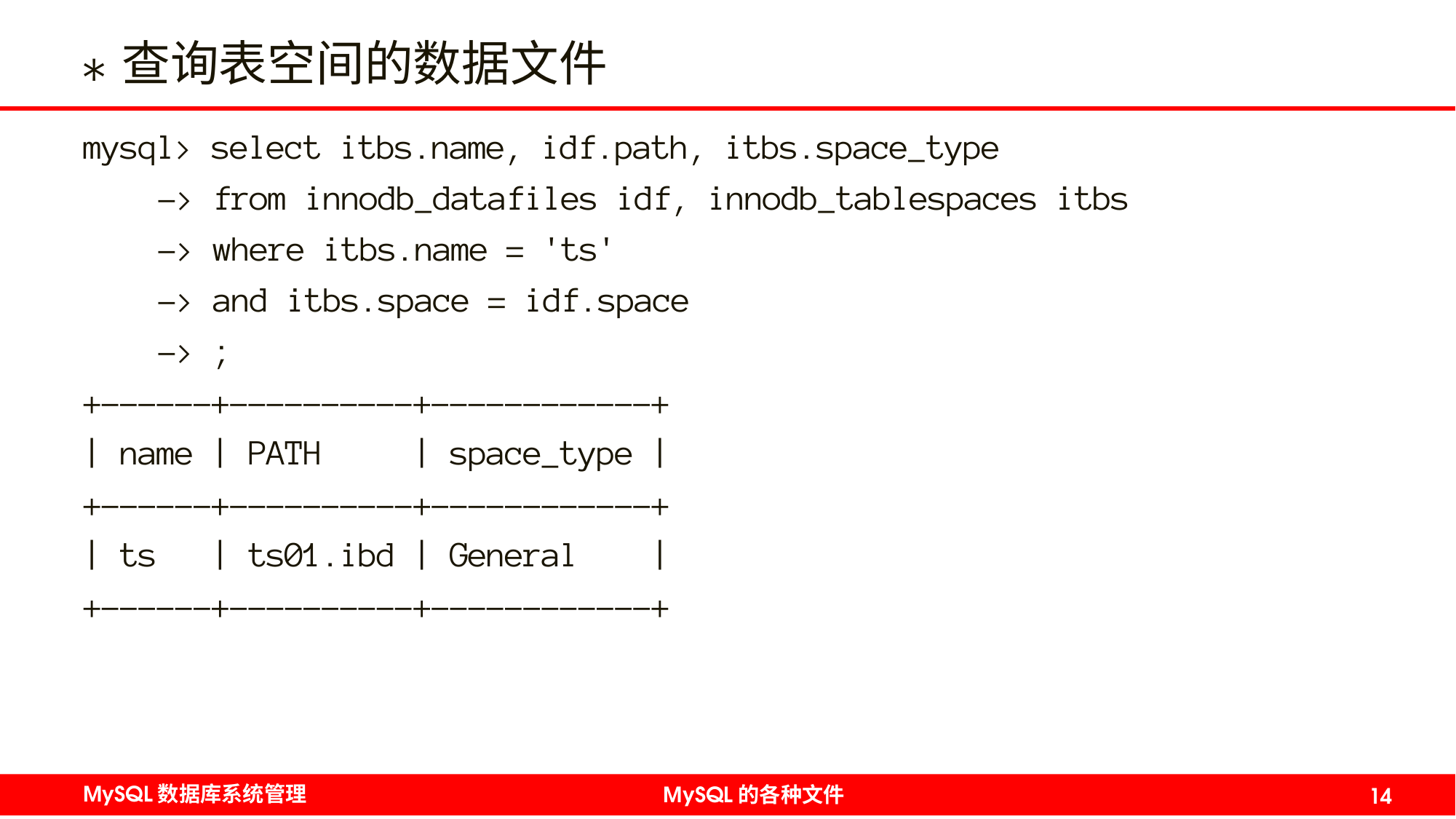

# *查询表空间的数据文件
mysql> select itbs.name, idf.path, itbs.space_type
    -> from innodb_datafiles idf, innodb_tablespaces itbs
    -> where itbs.name = 'ts'
    -> and itbs.space = idf.space
    -> ;
+------+----------+------------+
| name | PATH     | space_type |
+------+----------+------------+
| ts   | ts01.ibd | General    |
+------+----------+------------+